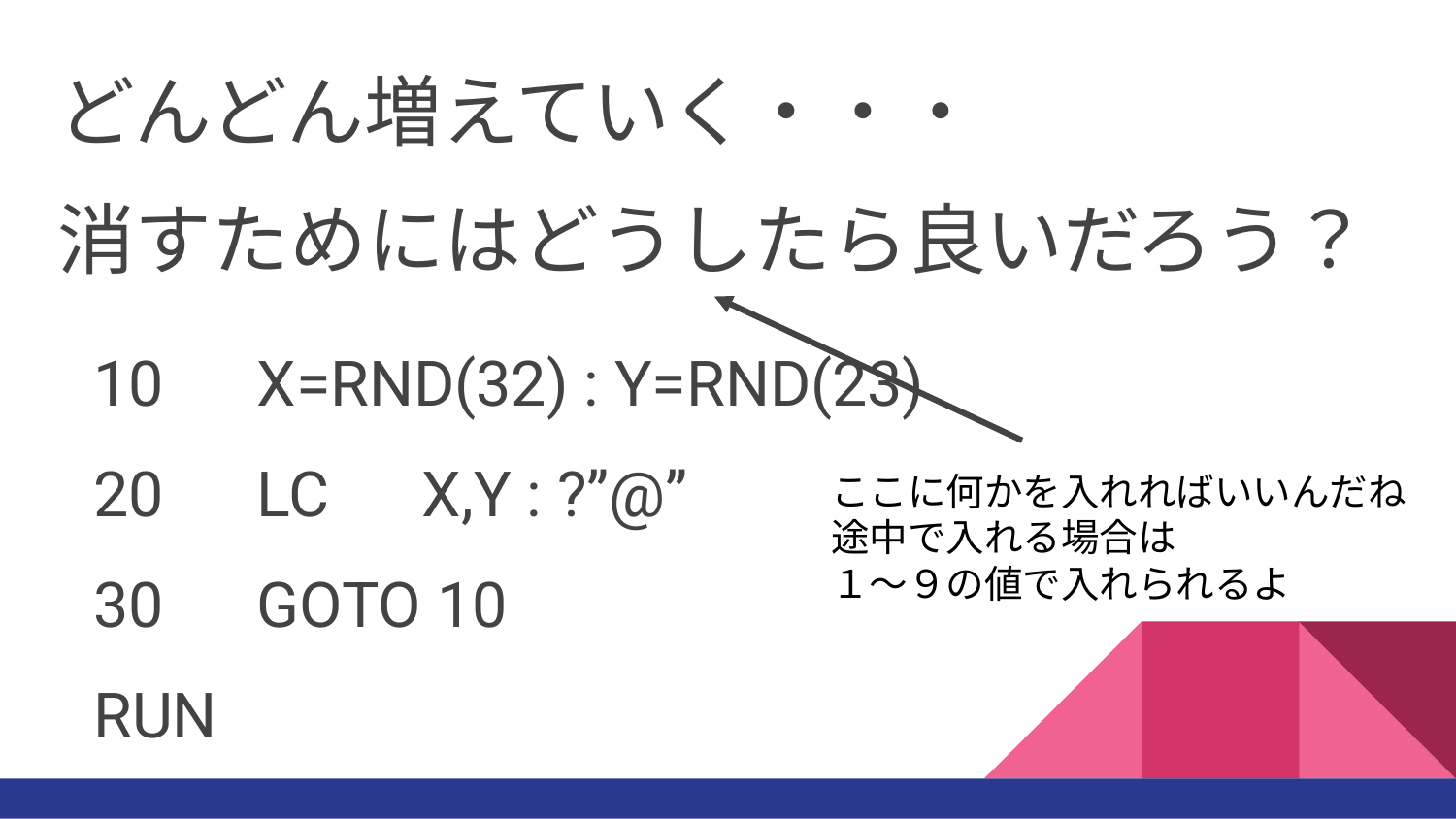

どんどん増えていく・・・
消すためにはどうしたら良いだろう？
10　X=RND(32) : Y=RND(23)
20　LC　X,Y : ?”@”
30　GOTO 10
RUN
ここに何かを入れればいいんだね
途中で入れる場合は
１～９の値で入れられるよ